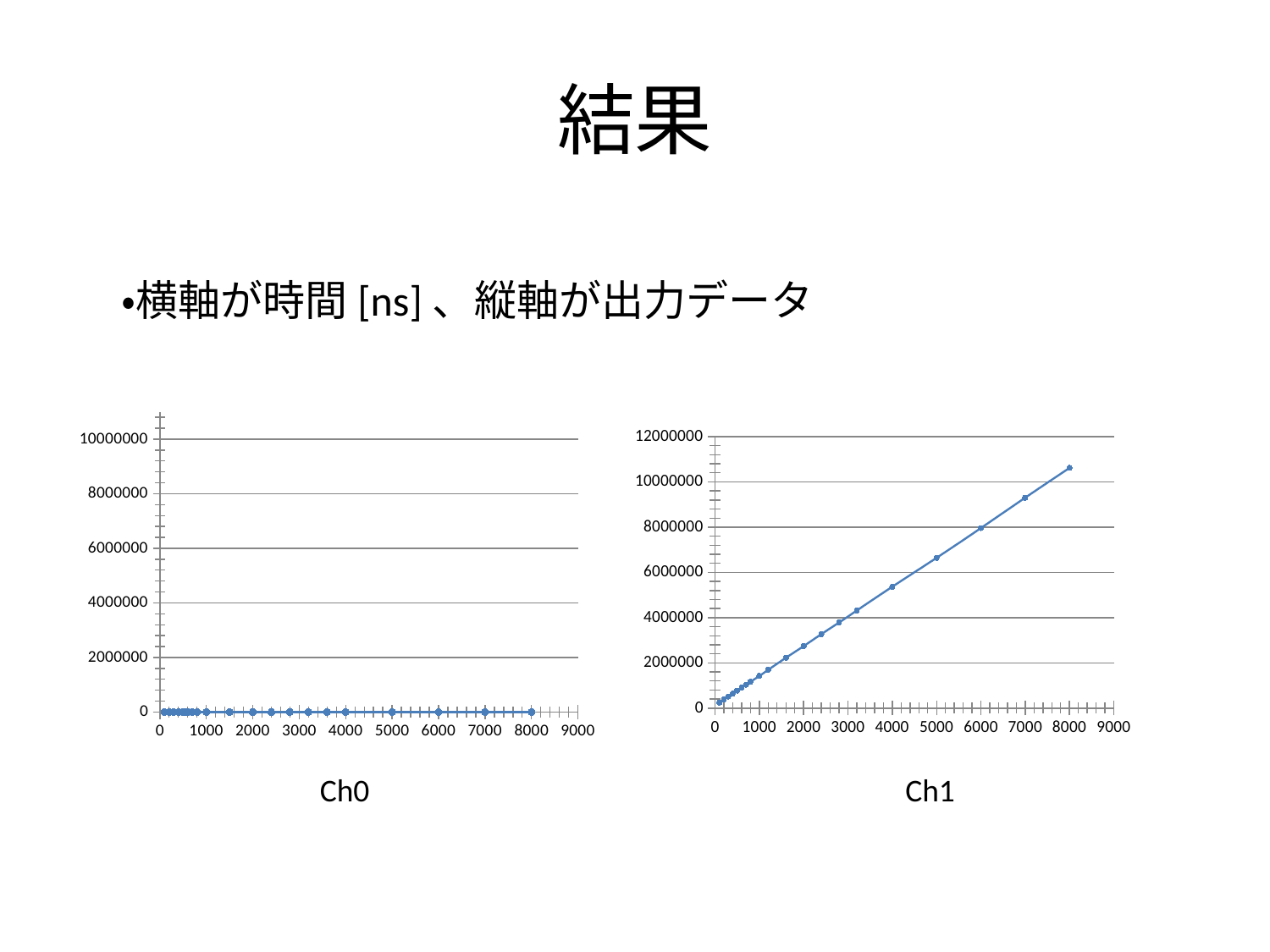

# 結果
・横軸が時間[ns]、縦軸が出力データ

### Chart

| Category |  |
|---|---|

### Chart

| Category |  |
|---|---|
Ch0
Ch1